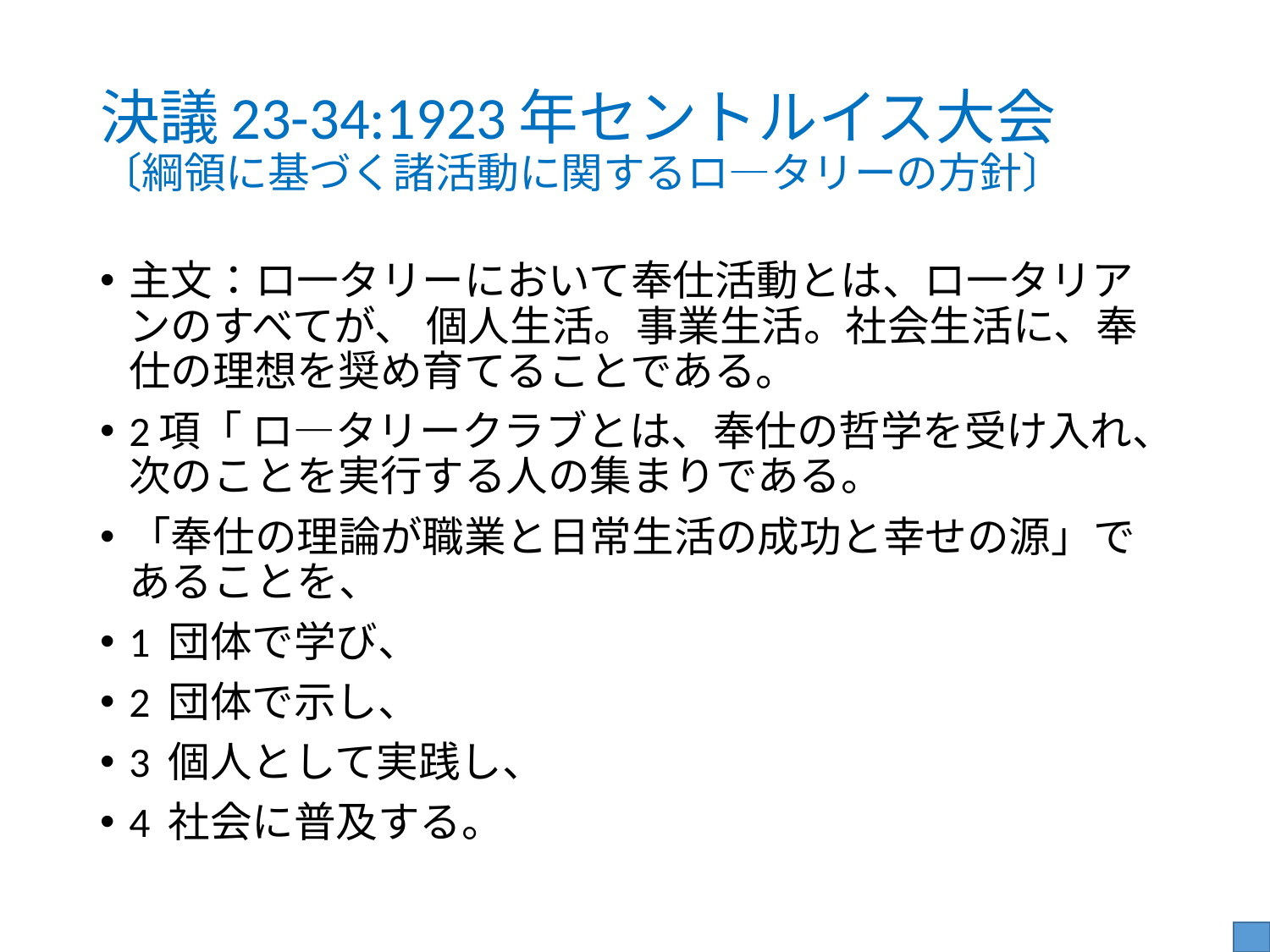

# 決議23-34:1923年セントルイス大会 〔綱領に基づく諸活動に関するロ―タリーの方針〕
主文：ロ一タリーにおいて奉仕活動とは、ロ一タリアンのすべてが、 個人生活。事業生活。社会生活に、奉仕の理想を奨め育てることである。
2項「 ロ―タリークラブとは、奉仕の哲学を受け入れ、次のことを実行する人の集まりである。
「奉仕の理論が職業と日常生活の成功と幸せの源」であることを、
1 団体で学び、
2 団体で示し、
3 個人として実践し、
4 社会に普及する。